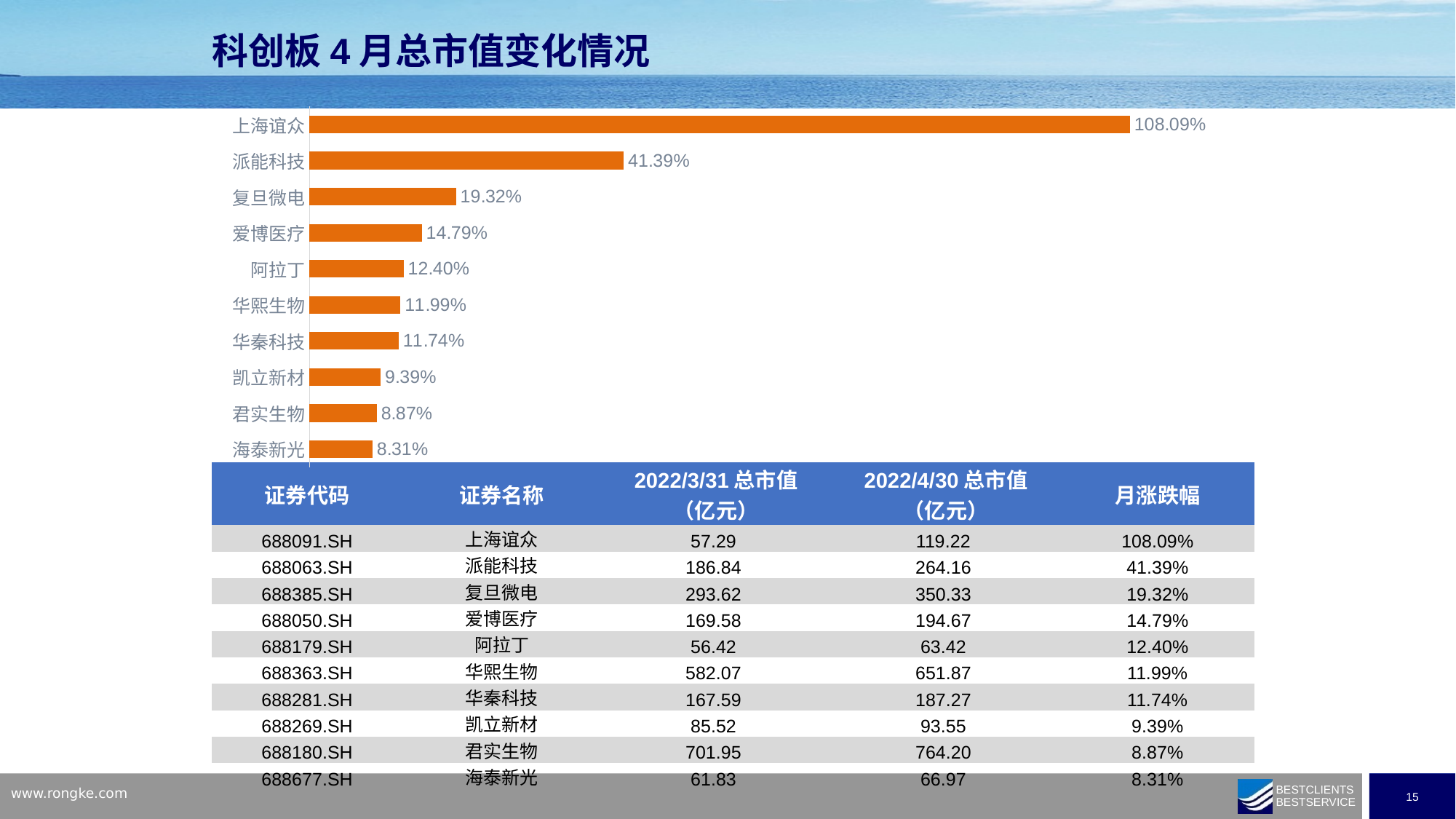

科创板4月总市值变化情况

### Chart

| Category |  |
|---|---|
| 上海谊众 | 1.0808857283992 |
| 派能科技 | 0.413890515394834 |
| 复旦微电 | 0.193161189774106 |
| 爱博医疗 | 0.147932734635341 |
| 阿拉丁 | 0.123971585451014 |
| 华熙生物 | 0.119927307100185 |
| 华秦科技 | 0.117431753235788 |
| 凯立新材 | 0.093885717359427 |
| 君实生物 | 0.0886780913512242 |
| 海泰新光 | 0.0831454386061392 |

### Chart

| Category |
|---|
| 证券代码 | 证券名称 | 2022/3/31总市值 （亿元） | 2022/4/30总市值 （亿元） | 月涨跌幅 |
| --- | --- | --- | --- | --- |
| 688091.SH | 上海谊众 | 57.29 | 119.22 | 108.09% |
| 688063.SH | 派能科技 | 186.84 | 264.16 | 41.39% |
| 688385.SH | 复旦微电 | 293.62 | 350.33 | 19.32% |
| 688050.SH | 爱博医疗 | 169.58 | 194.67 | 14.79% |
| 688179.SH | 阿拉丁 | 56.42 | 63.42 | 12.40% |
| 688363.SH | 华熙生物 | 582.07 | 651.87 | 11.99% |
| 688281.SH | 华秦科技 | 167.59 | 187.27 | 11.74% |
| 688269.SH | 凯立新材 | 85.52 | 93.55 | 9.39% |
| 688180.SH | 君实生物 | 701.95 | 764.20 | 8.87% |
| 688677.SH | 海泰新光 | 61.83 | 66.97 | 8.31% |